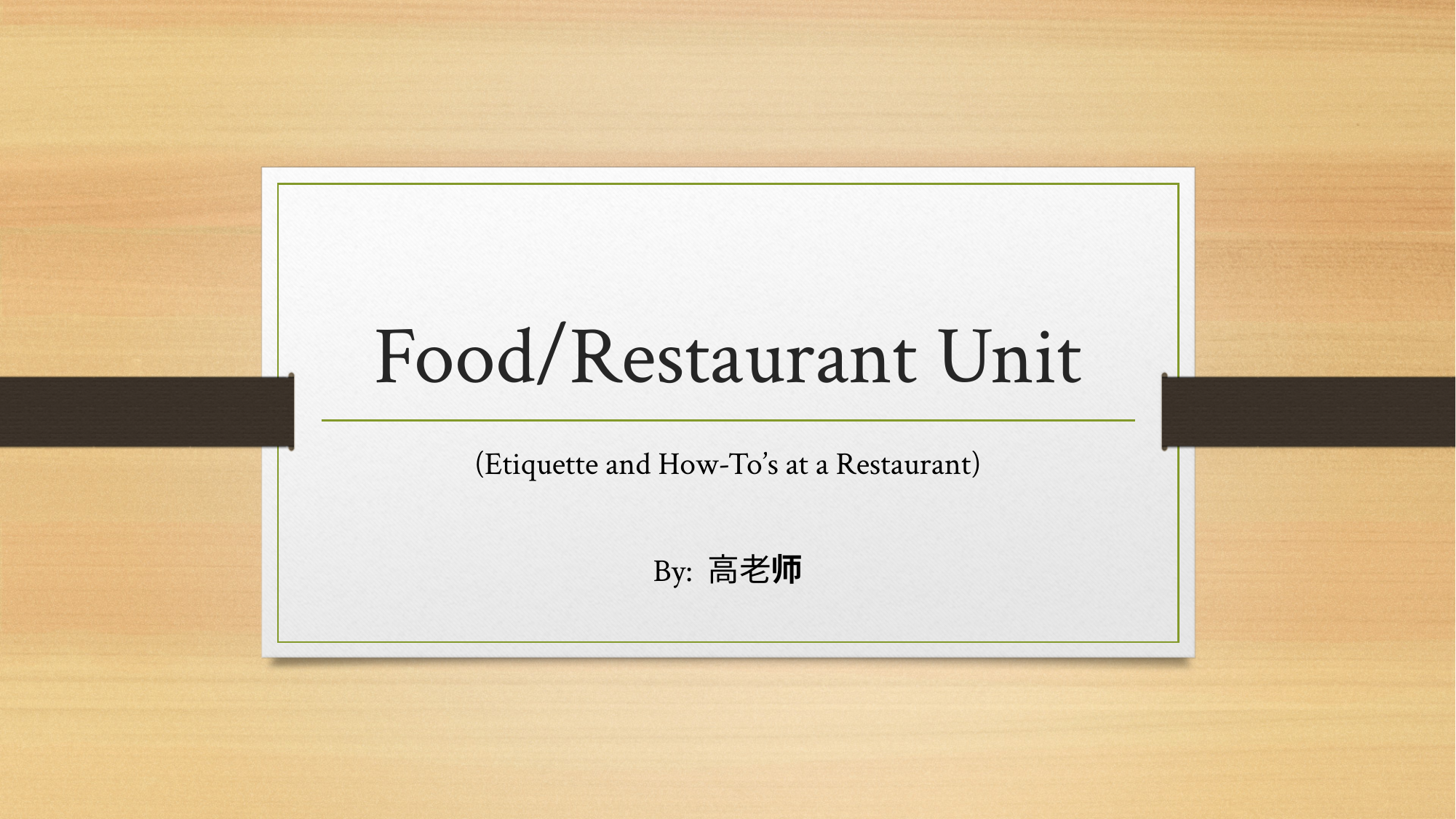

# Food/Restaurant Unit
(Etiquette and How-To’s at a Restaurant)

By: 高老师